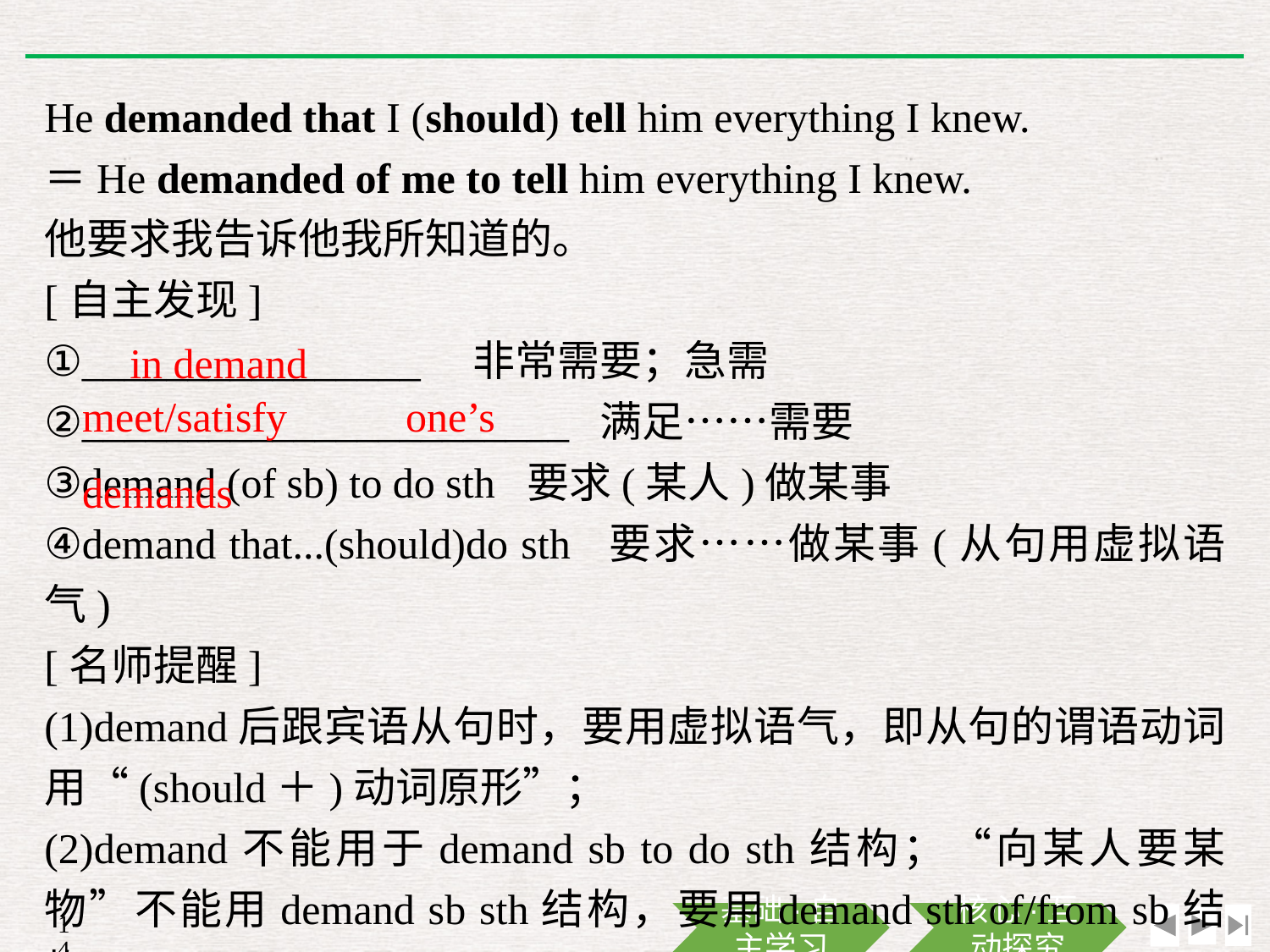

He demanded that I (should) tell him everything I knew.
＝He demanded of me to tell him everything I knew.
他要求我告诉他我所知道的。
[自主发现]
①________________　非常需要；急需
②_______________________  满足……需要
③demand (of sb) to do sth  要求(某人)做某事
④demand that...(should)do sth  要求……做某事(从句用虚拟语气)
[名师提醒]
(1)demand后跟宾语从句时，要用虚拟语气，即从句的谓语动词用“(should＋)动词原形”；
(2)demand不能用于demand sb to do sth结构；“向某人要某物”不能用demand sb sth结构，要用demand sth of/from sb结构。
in demand
meet/satisfy one’s demands